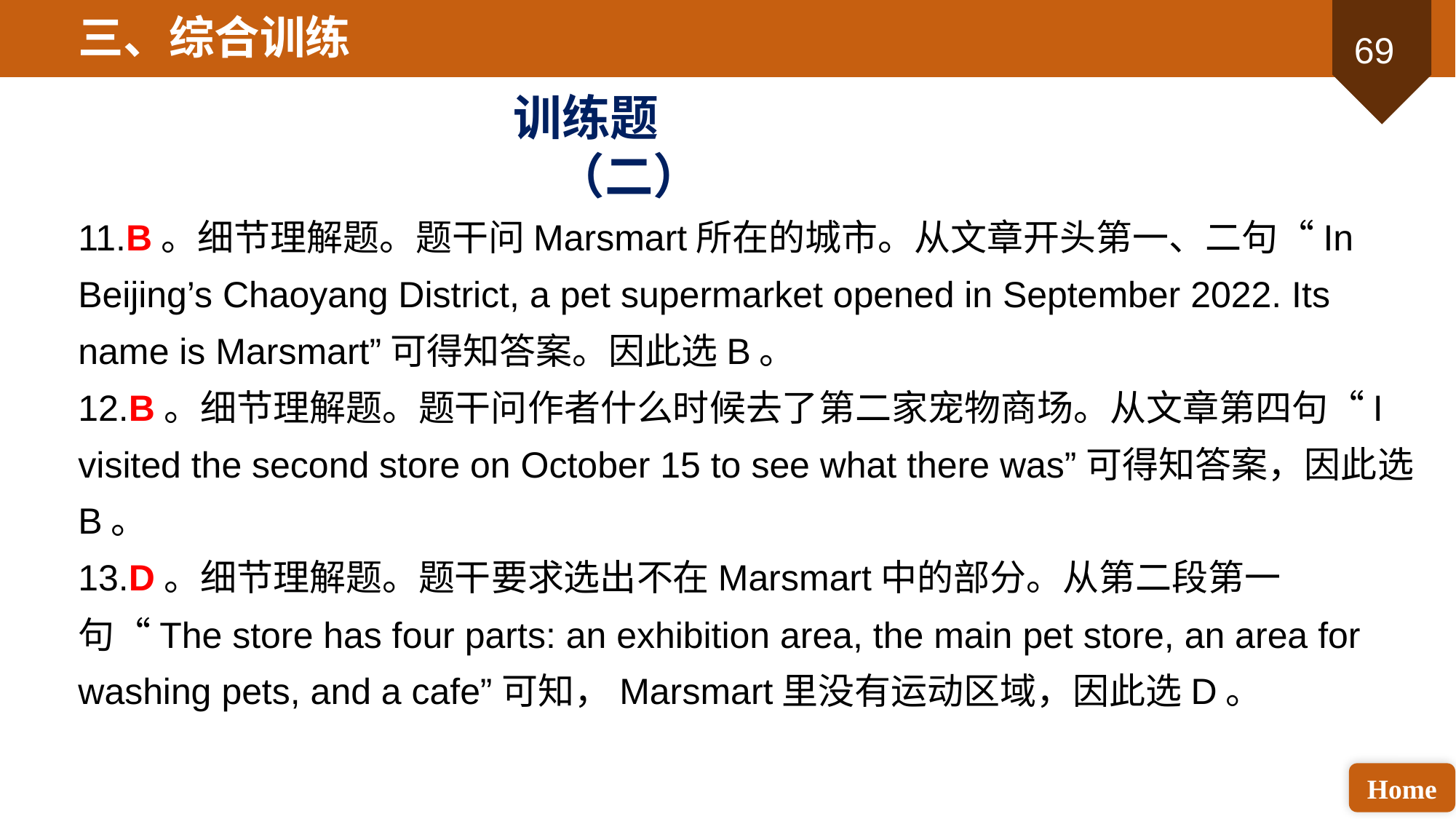

三、综合训练
训练题（二）
11.B。细节理解题。题干问Marsmart所在的城市。从文章开头第一、二句“In Beijing’s Chaoyang District, a pet supermarket opened in September 2022. Its name is Marsmart”可得知答案。因此选B。
12.B。细节理解题。题干问作者什么时候去了第二家宠物商场。从文章第四句“I visited the second store on October 15 to see what there was”可得知答案，因此选B。
13.D。细节理解题。题干要求选出不在Marsmart中的部分。从第二段第一句“The store has four parts: an exhibition area, the main pet store, an area for washing pets, and a cafe”可知，Marsmart里没有运动区域，因此选D。